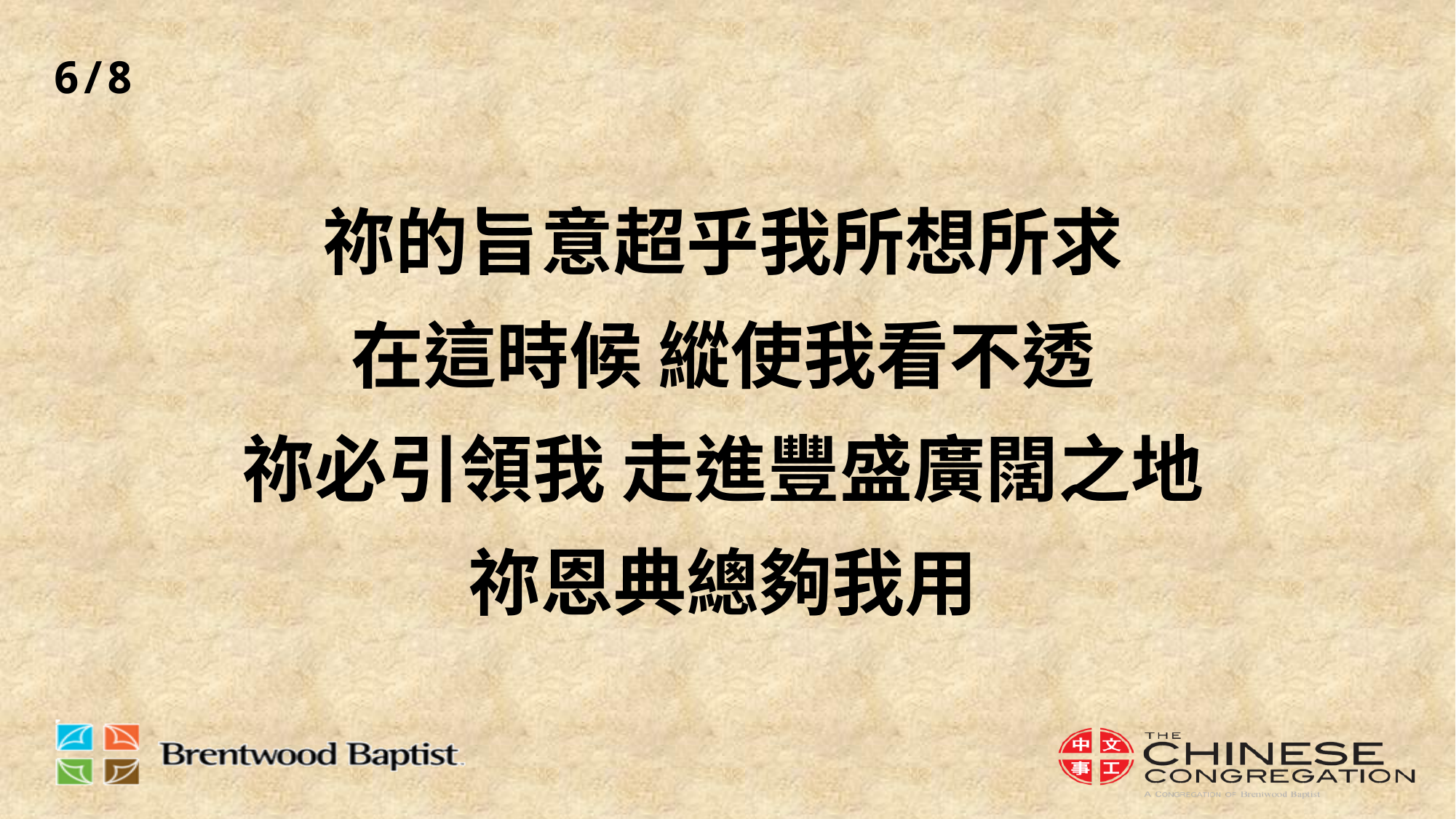

6/8
# 祢的旨意超乎我所想所求 在這時候 縱使我看不透 祢必引領我 走進豐盛廣闊之地 祢恩典總夠我用